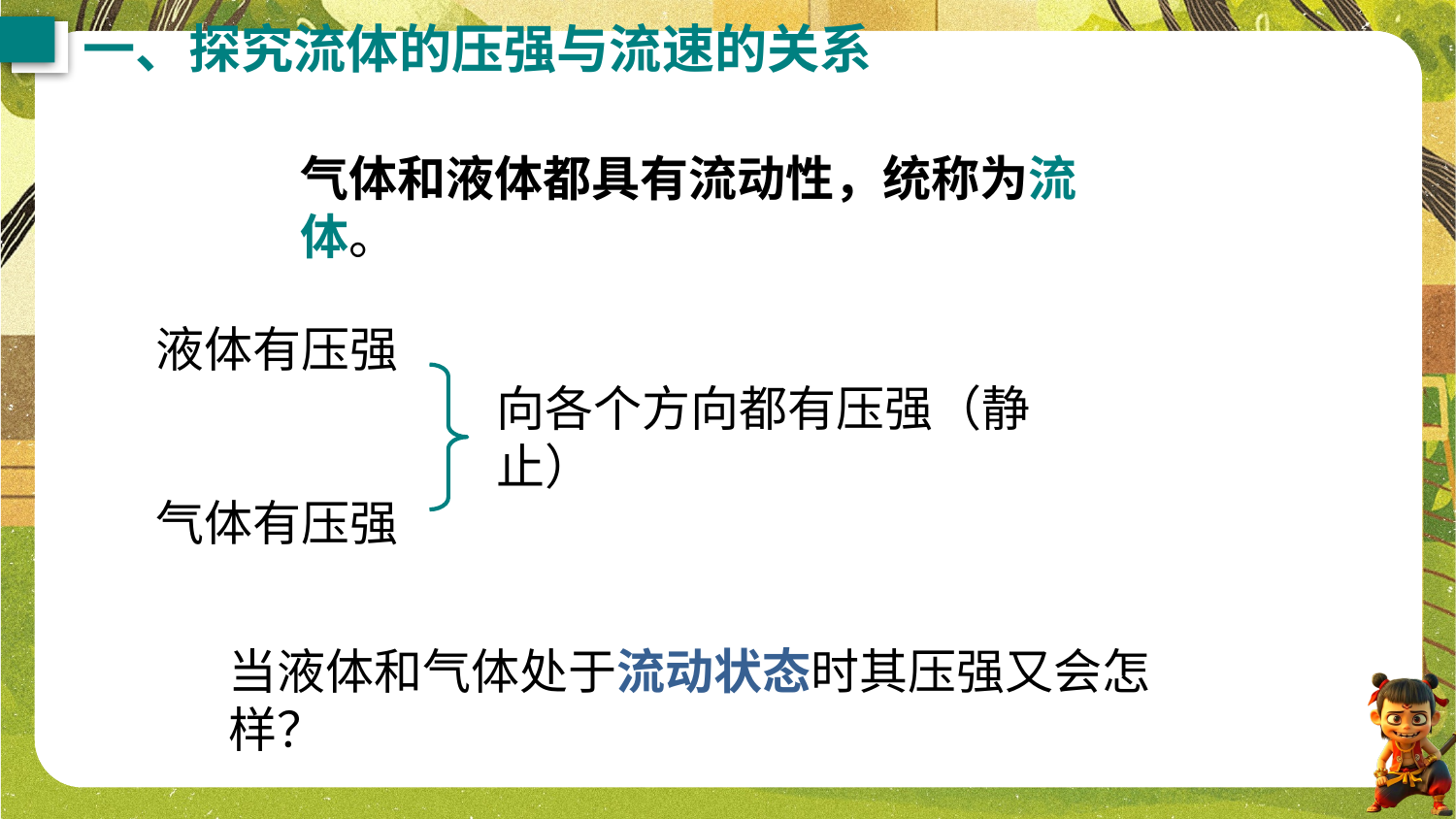

一、探究流体的压强与流速的关系

气体和液体都具有流动性，统称为流体。
液体有压强

向各个方向都有压强（静止）
气体有压强
当液体和气体处于流动状态时其压强又会怎样？